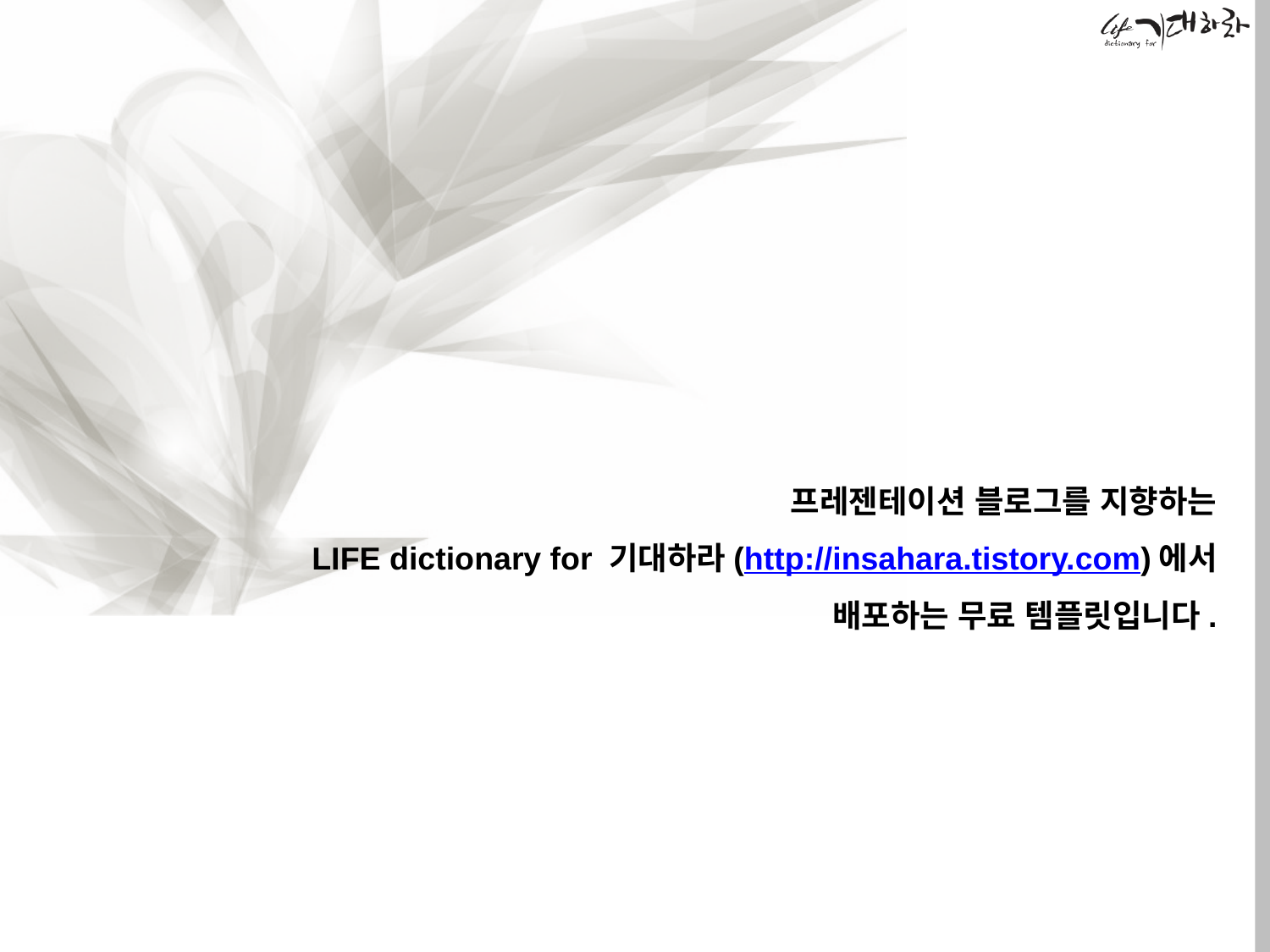

프레젠테이션 블로그를 지향하는
LIFE dictionary for 기대하라(http://insahara.tistory.com)에서
배포하는 무료 템플릿입니다.